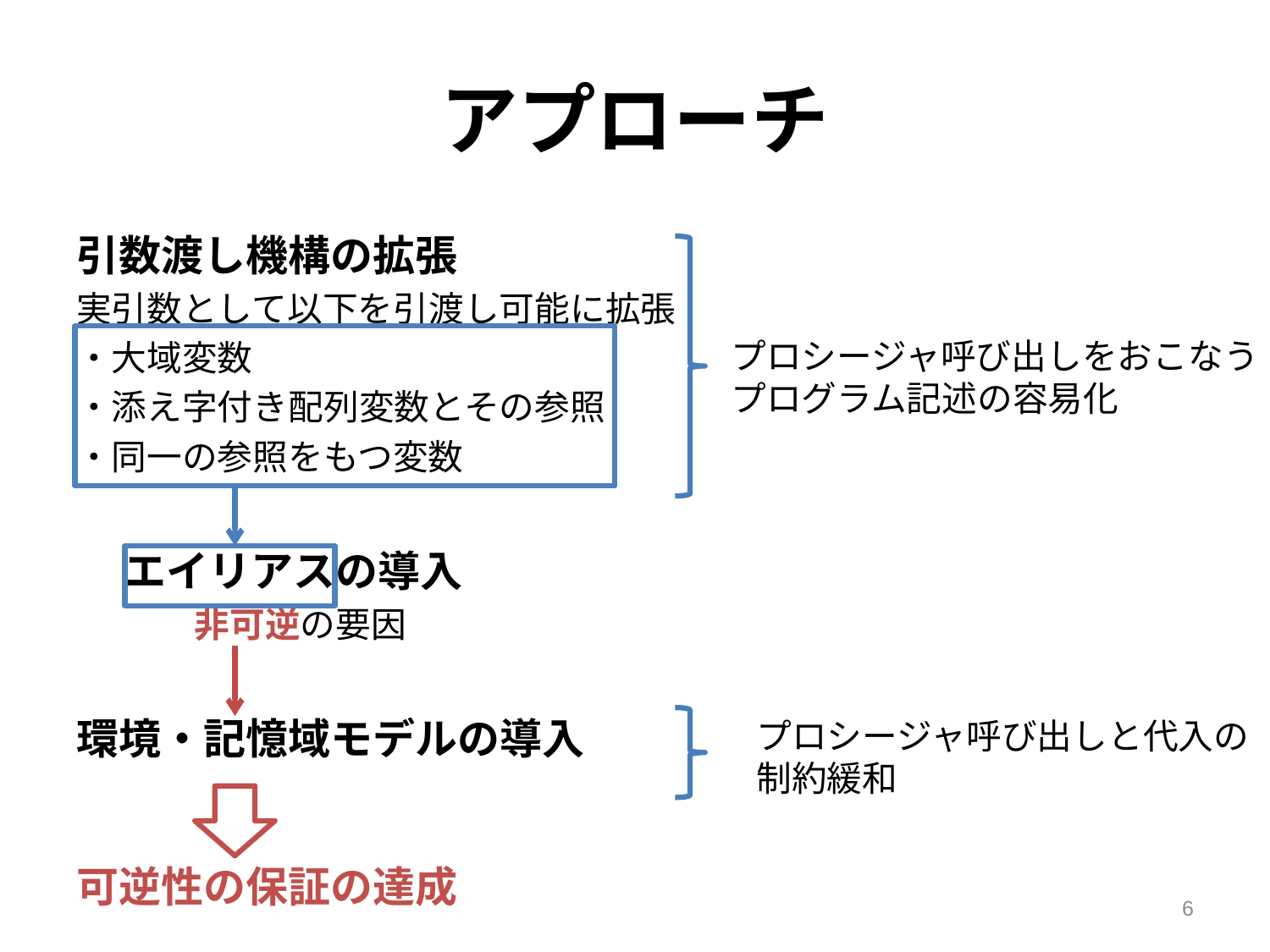

# アプローチ
引数渡し機構の拡張
実引数として以下を引渡し可能に拡張
・大域変数
・添え字付き配列変数とその参照
・同一の参照をもつ変数

	エイリアスの導入
　	　　非可逆の要因

環境・記憶域モデルの導入

可逆性の保証の達成

プロシージャ呼び出しをおこなう
プログラム記述の容易化

プロシージャ呼び出しと代入の
制約緩和

6